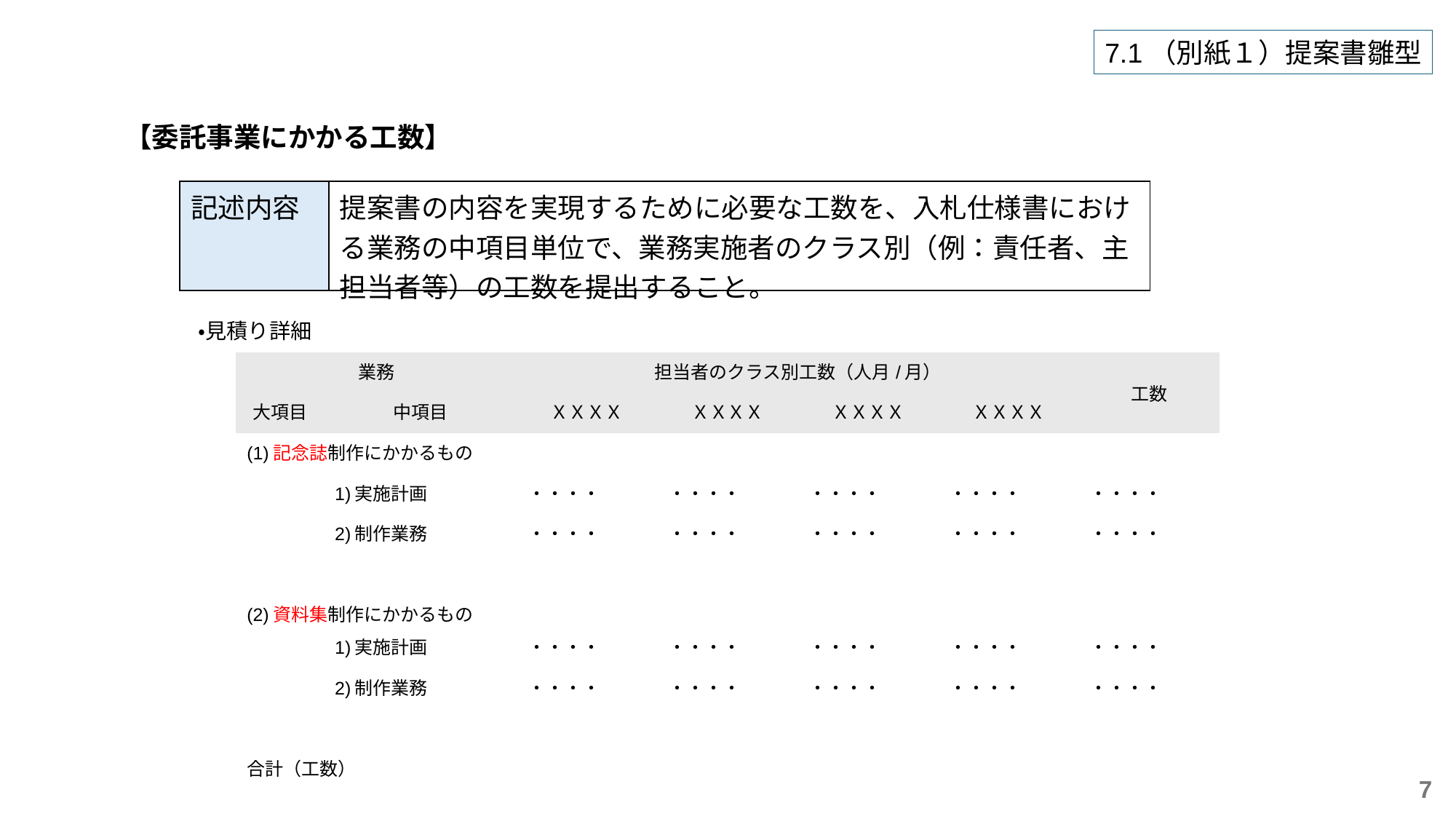

7.1（別紙１）提案書雛型
【委託事業にかかる工数】
| 記述内容 | 提案書の内容を実現するために必要な工数を、入札仕様書における業務の中項目単位で、業務実施者のクラス別（例：責任者、主担当者等）の工数を提出すること。 |
| --- | --- |
・見積り詳細

| 業務 |  | 担当者のクラス別工数（人月/月） |  |  |  | 工数 |
| --- | --- | --- | --- | --- | --- | --- |
| 大項目 | 中項目 | ＸＸＸＸ | ＸＸＸＸ | ＸＸＸＸ | ＸＸＸＸ |  |
| (1)記念誌制作にかかるもの |  |  |  |  |  |  |
|  | 1)実施計画 | ・・・・ | ・・・・ | ・・・・ | ・・・・ | ・・・・ |
|  | 2)制作業務 | ・・・・ | ・・・・ | ・・・・ | ・・・・ | ・・・・ |
|  |  |  |  |  |  |  |
| (2)資料集制作にかかるもの |  |  |  |  |  |  |
|  | 1)実施計画 | ・・・・ | ・・・・ | ・・・・ | ・・・・ | ・・・・ |
|  | 2)制作業務 | ・・・・ | ・・・・ | ・・・・ | ・・・・ | ・・・・ |
|  |  |  |  |  |  |  |
| 合計（工数） |  |  |  |  |  |  |
7